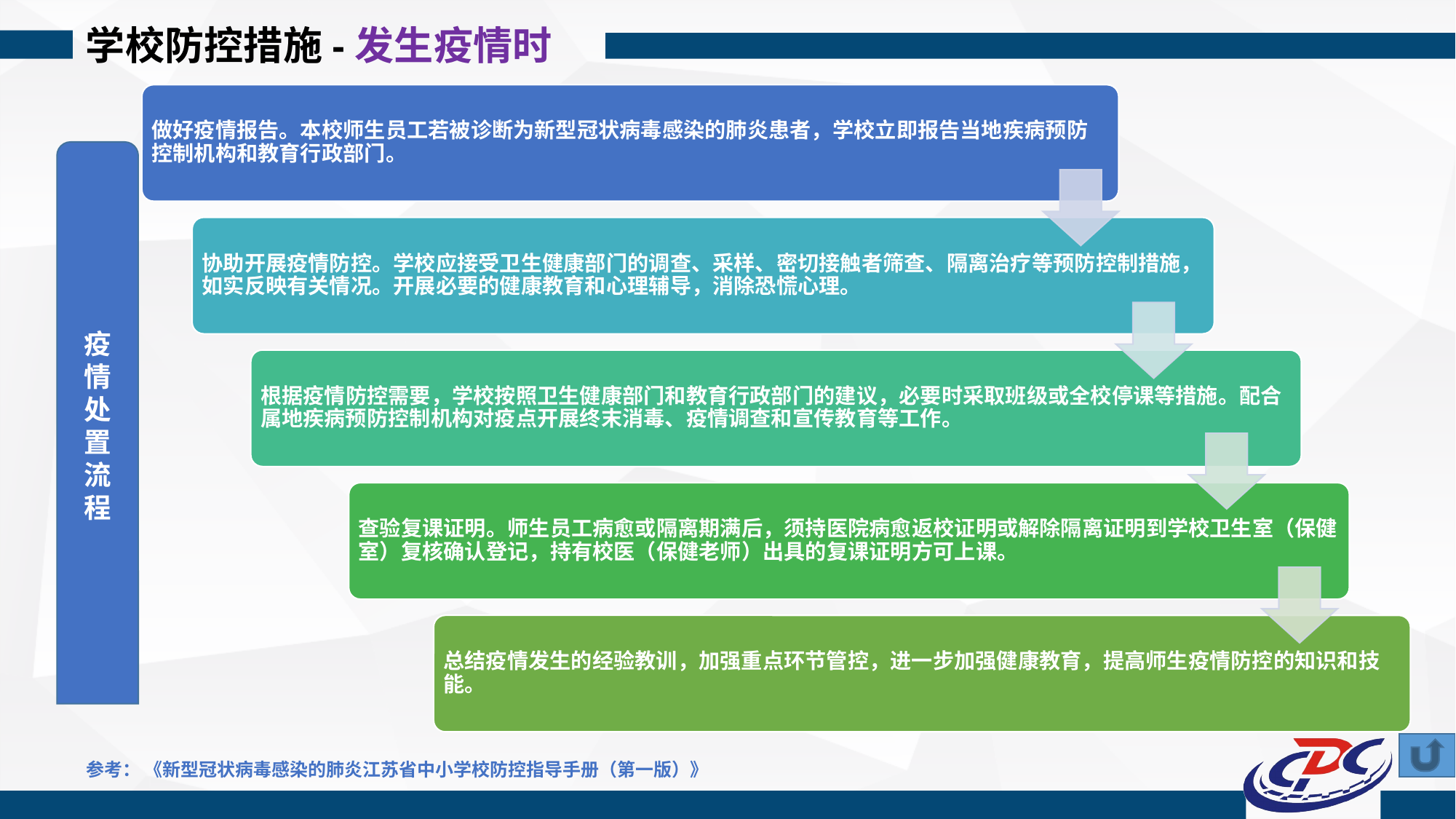

学校防控措施-发生疫情时
做好疫情报告。本校师生员工若被诊断为新型冠状病毒感染的肺炎患者，学校立即报告当地疾病预防控制机构和教育行政部门。
协助开展疫情防控。学校应接受卫生健康部门的调查、采样、密切接触者筛查、隔离治疗等预防控制措施，如实反映有关情况。开展必要的健康教育和心理辅导，消除恐慌心理。
根据疫情防控需要，学校按照卫生健康部门和教育行政部门的建议，必要时采取班级或全校停课等措施。配合属地疾病预防控制机构对疫点开展终末消毒、疫情调查和宣传教育等工作。
查验复课证明。师生员工病愈或隔离期满后，须持医院病愈返校证明或解除隔离证明到学校卫生室（保健室）复核确认登记，持有校医（保健老师）出具的复课证明方可上课。
总结疫情发生的经验教训，加强重点环节管控，进一步加强健康教育，提高师生疫情防控的知识和技能。

疫情处置流程

参考： 《新型冠状病毒感染的肺炎江苏省中小学校防控指导手册（第一版）》